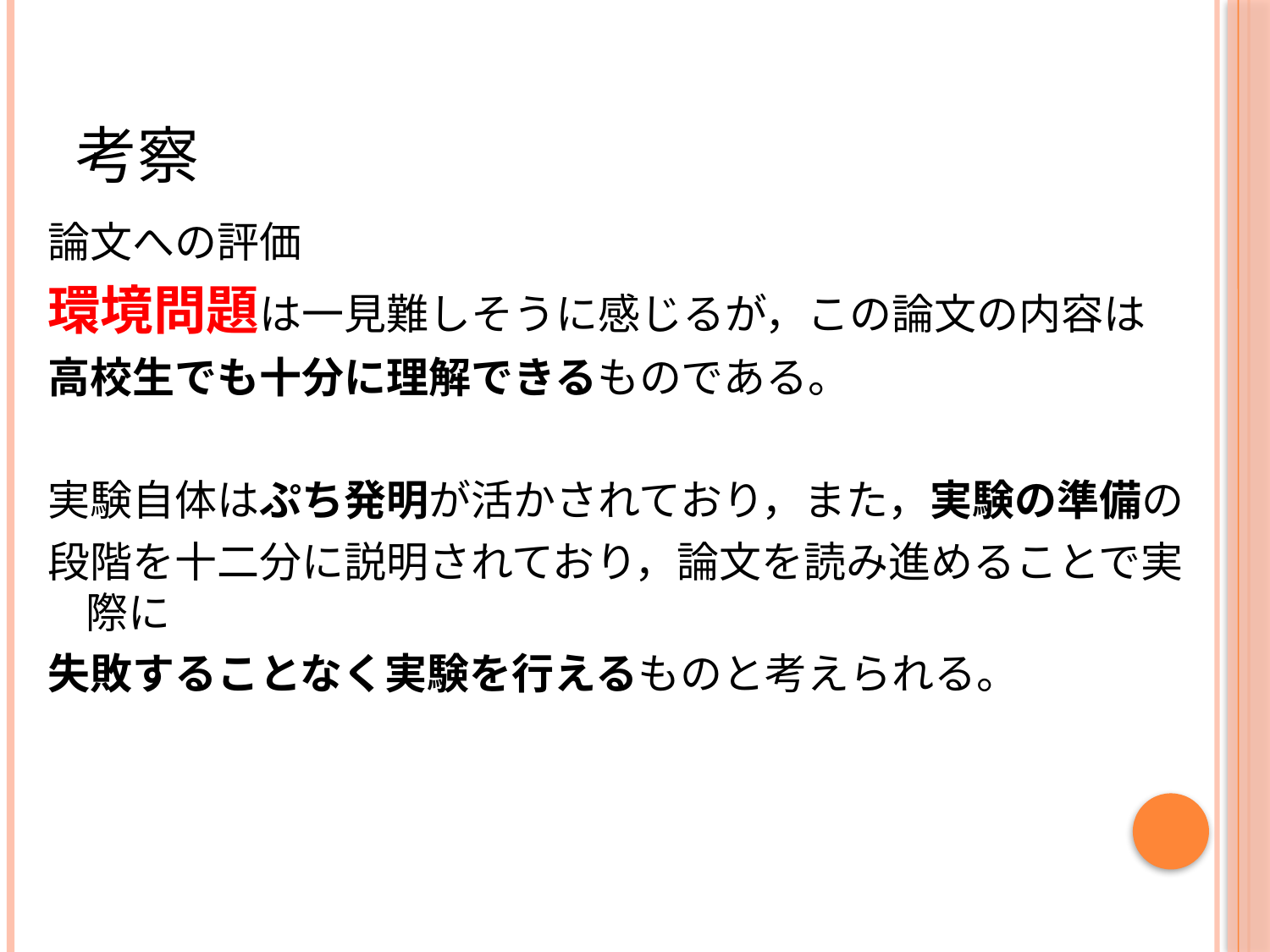

# 考察
論文への評価
環境問題は一見難しそうに感じるが，この論文の内容は
高校生でも十分に理解できるものである。

実験自体はぷち発明が活かされており，また，実験の準備の
段階を十二分に説明されており，論文を読み進めることで実際に
失敗することなく実験を行えるものと考えられる。